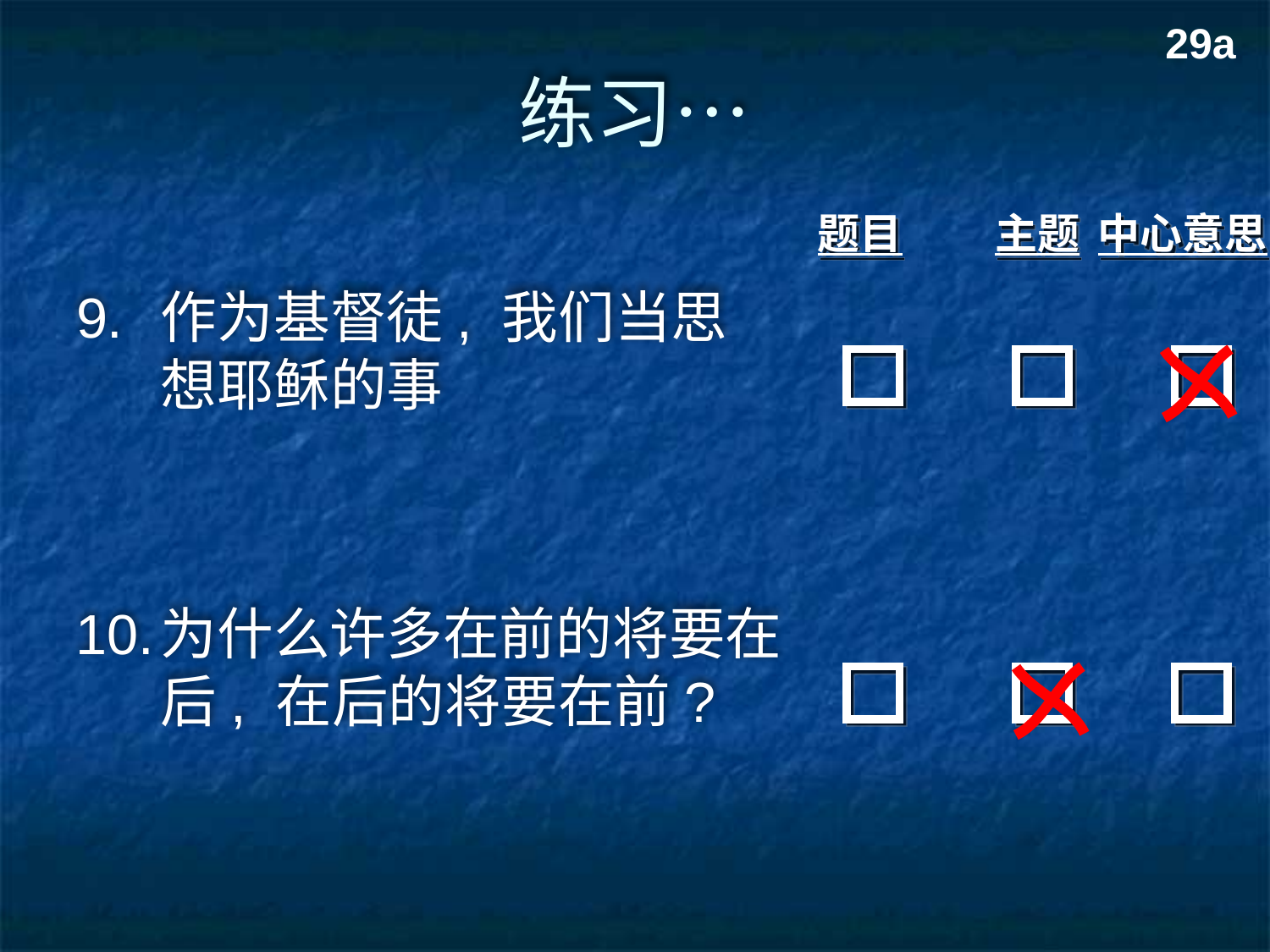

29a
# 练习…
题目
主题
中心意思
9.	作为基督徒, 我们当思想耶稣的事

10.	为什么许多在前的将要在后, 在后的将要在前?